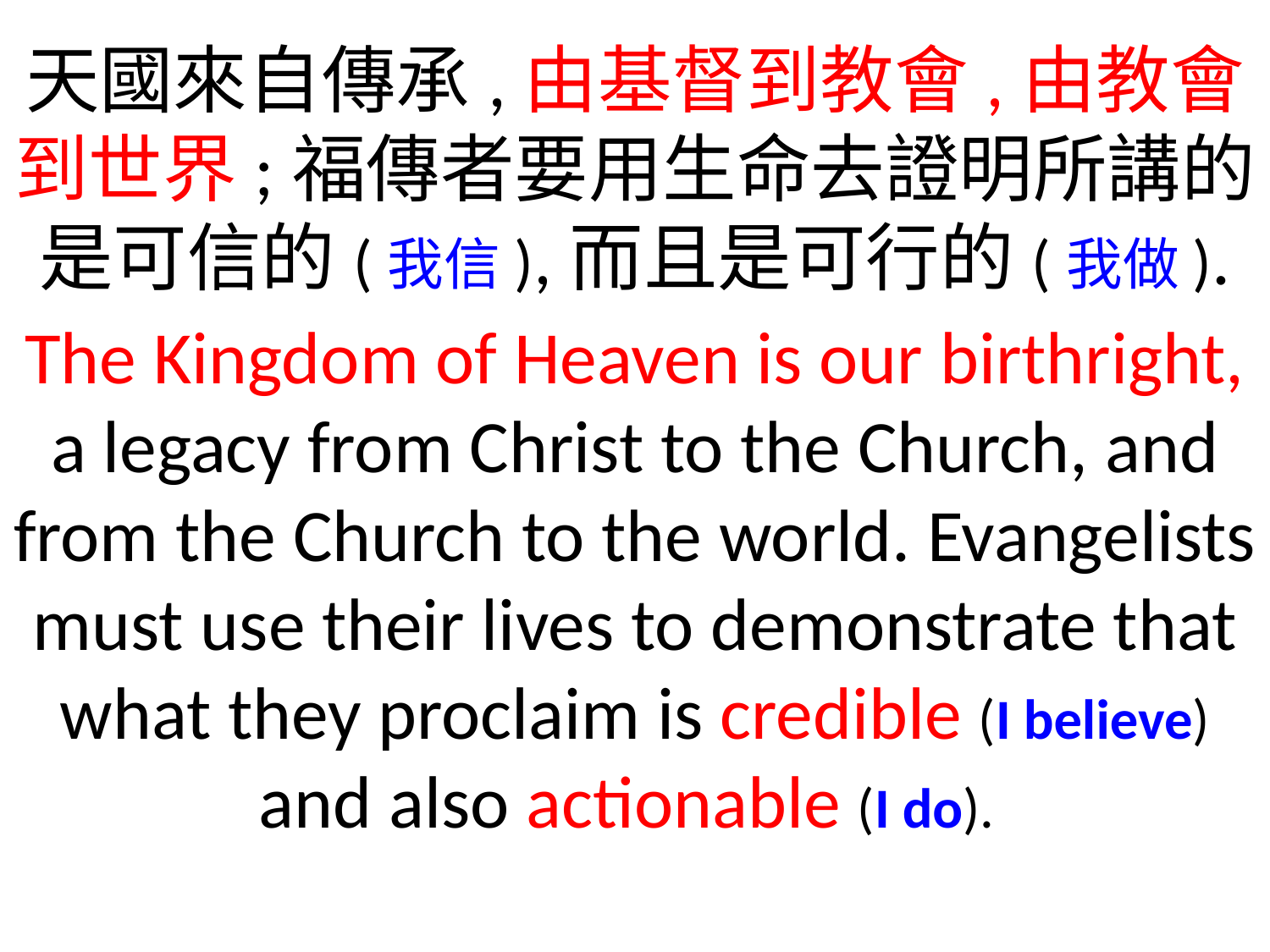

天國來自傳承,由基督到教會,由教會到世界;福傳者要用生命去證明所講的是可信的(我信),而且是可行的(我做).
The Kingdom of Heaven is our birthright, a legacy from Christ to the Church, and from the Church to the world. Evangelists must use their lives to demonstrate that what they proclaim is credible (I believe) and also actionable (I do).